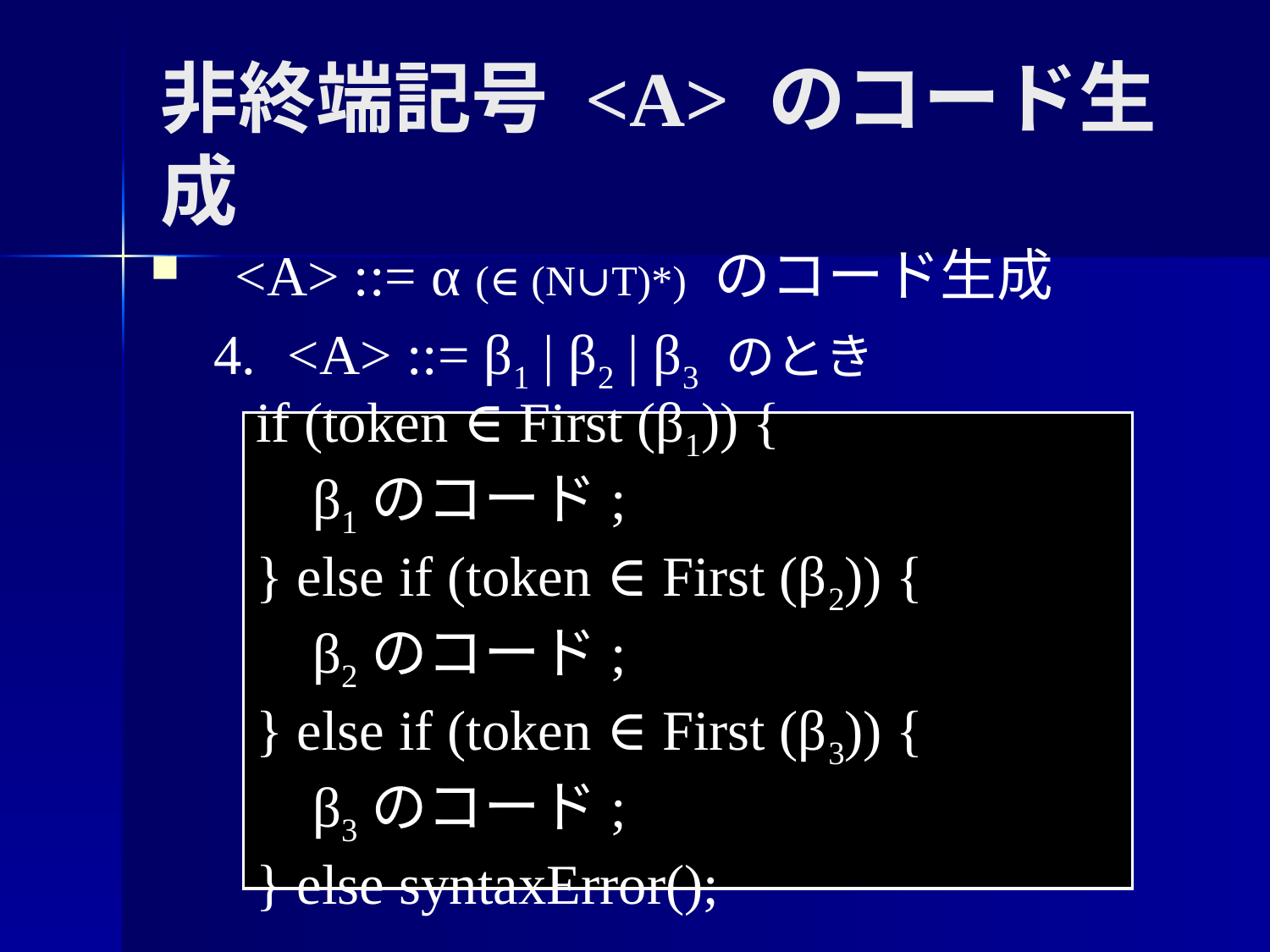

非終端記号 <A> のコード生成
<A> ::= α (∈ (N∪T)*) のコード生成
<A> ::= β1 | β2 | β3 のとき
if (token ∈ First (β1)) {
    β1のコード;
} else if (token ∈ First (β2)) {
    β2のコード;
} else if (token ∈ First (β3)) {
    β3のコード;
} else syntaxError();